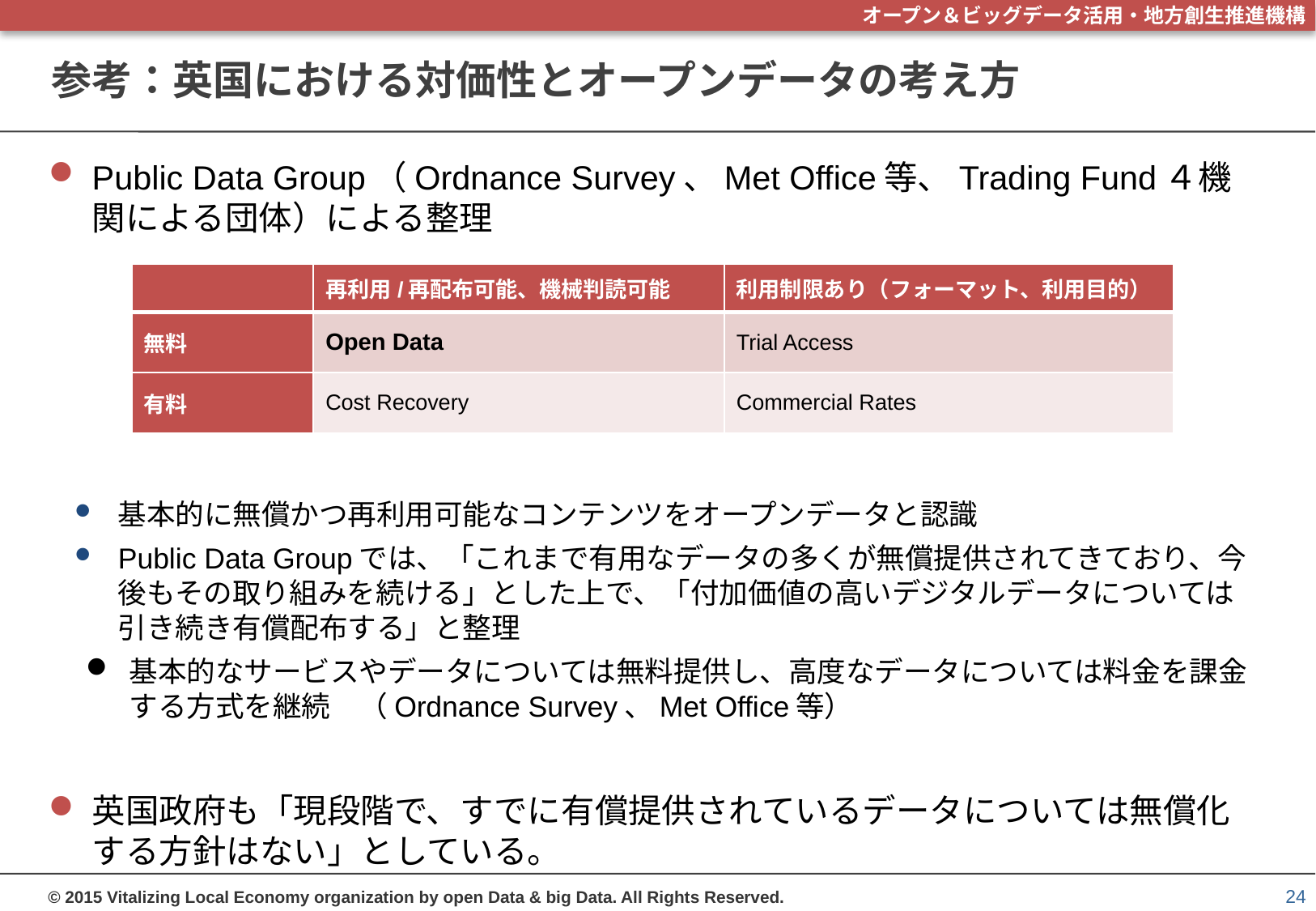

# 参考：英国における対価性とオープンデータの考え方
Public Data Group（Ordnance Survey、Met Office等、Trading Fund４機関による団体）による整理

基本的に無償かつ再利用可能なコンテンツをオープンデータと認識
Public Data Groupでは、「これまで有用なデータの多くが無償提供されてきており、今後もその取り組みを続ける」とした上で、「付加価値の高いデジタルデータについては引き続き有償配布する」と整理
基本的なサービスやデータについては無料提供し、高度なデータについては料金を課金する方式を継続　（Ordnance Survey、Met Office等）

英国政府も「現段階で、すでに有償提供されているデータについては無償化する方針はない」としている。

|  | 再利用/再配布可能、機械判読可能 | 利用制限あり（フォーマット、利用目的） |
| --- | --- | --- |
| 無料 | Open Data | Trial Access |
| 有料 | Cost Recovery | Commercial Rates |
24